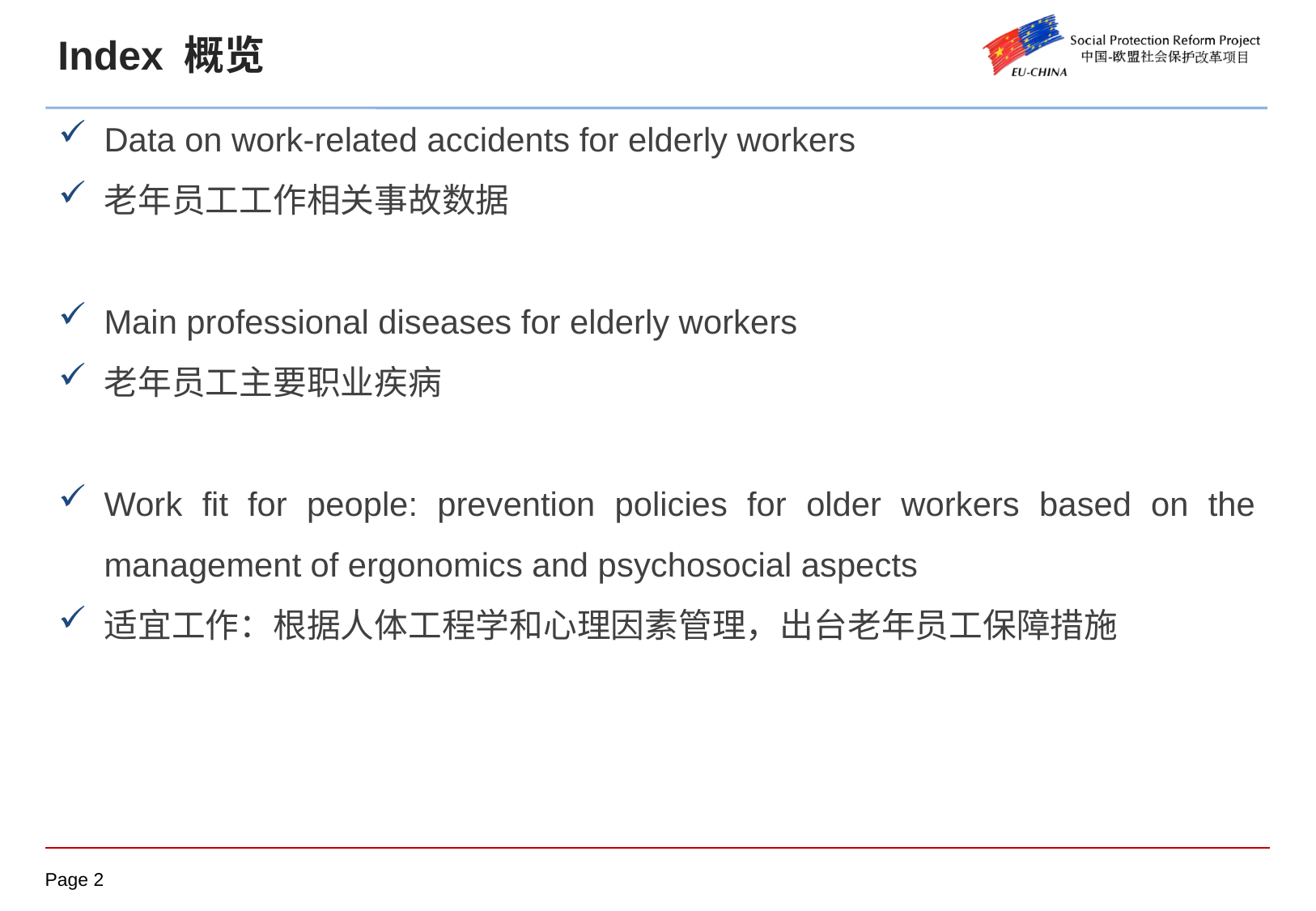

Index 概览
Data on work-related accidents for elderly workers
老年员工工作相关事故数据

Main professional diseases for elderly workers
老年员工主要职业疾病

Work fit for people: prevention policies for older workers based on the management of ergonomics and psychosocial aspects
适宜工作：根据人体工程学和心理因素管理，出台老年员工保障措施